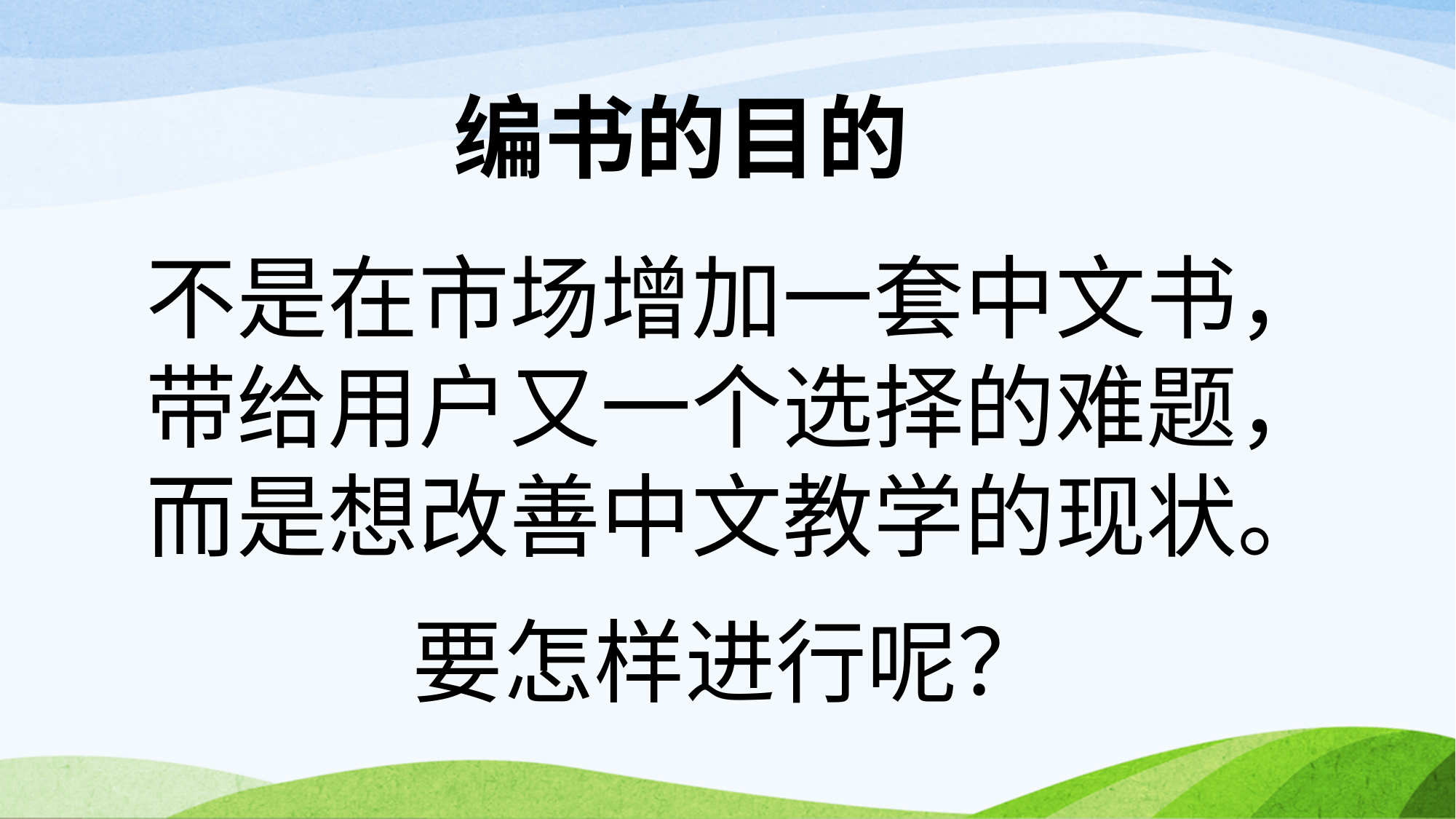

编书的目的

不是在市场增加一套中文书，
带给用户又一个选择的难题，
而是想改善中文教学的现状。

            要怎样进行呢？